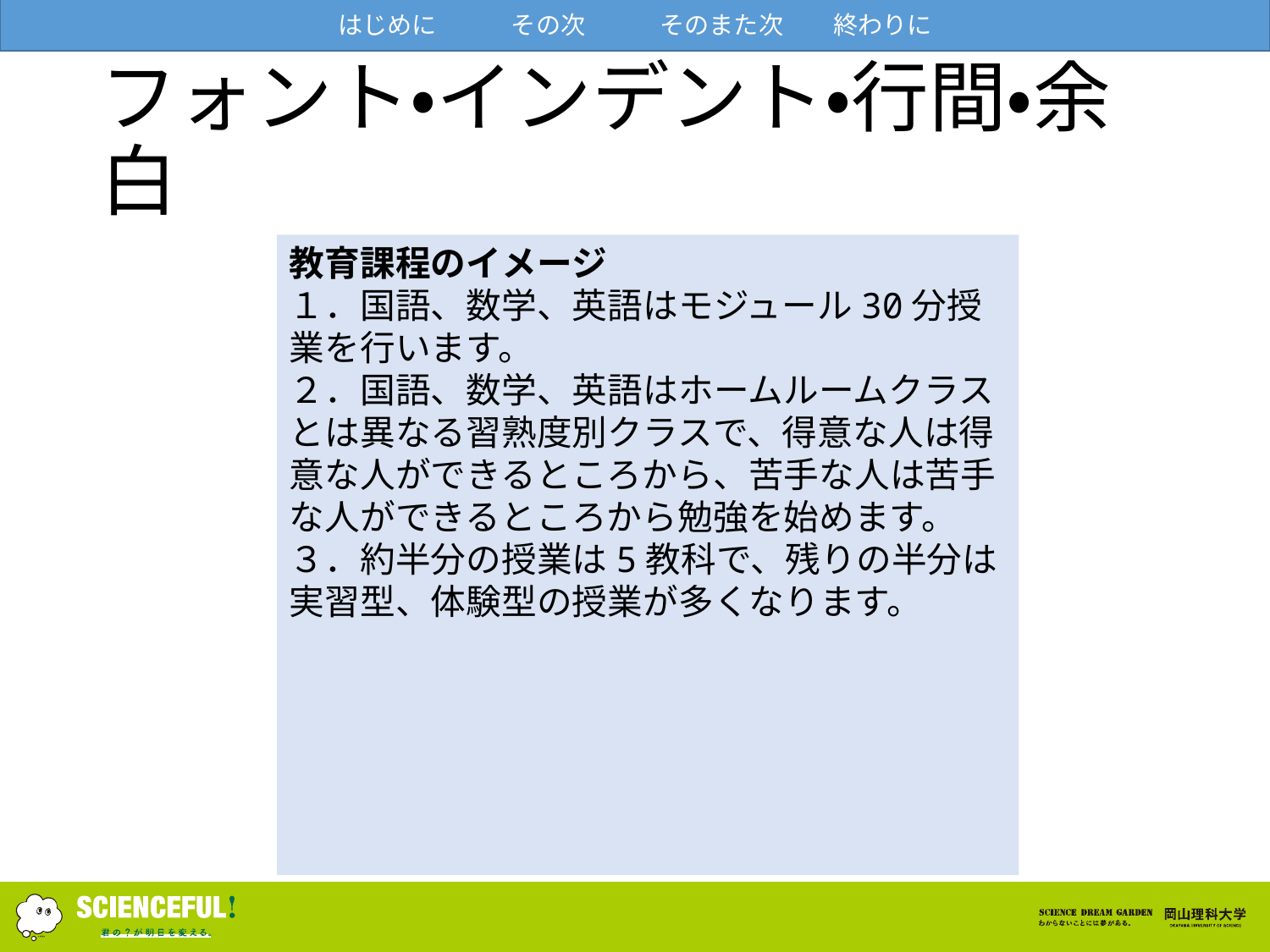

# フォント・インデント・行間・余白
教育課程のイメージ
１．国語、数学、英語はモジュール30分授業を行います。
２．国語、数学、英語はホームルームクラスとは異なる習熟度別クラスで、得意な人は得意な人ができるところから、苦手な人は苦手な人ができるところから勉強を始めます。
３．約半分の授業は5教科で、残りの半分は実習型、体験型の授業が多くなります。